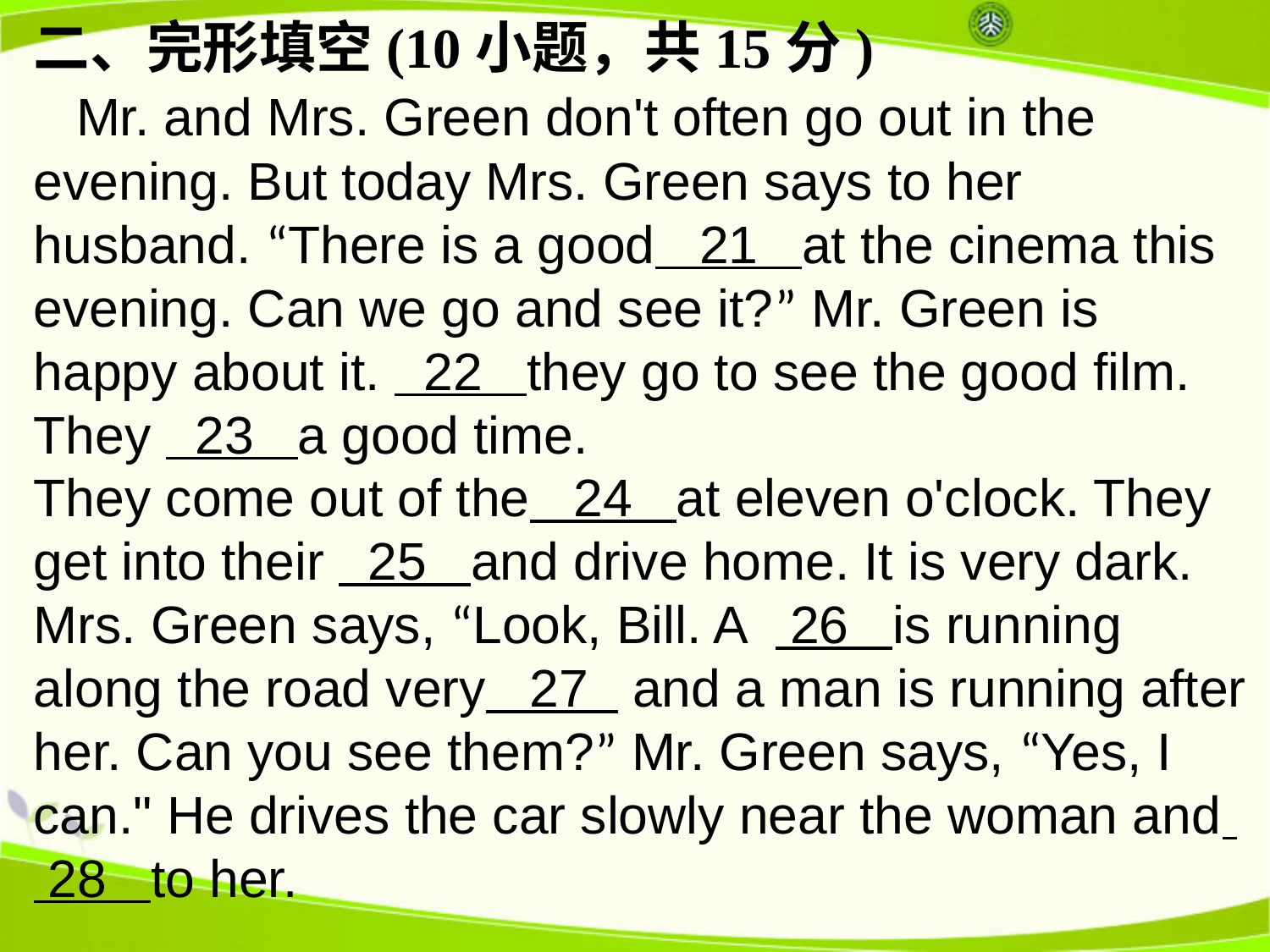

二、完形填空(10小题，共15分)
   Mr. and Mrs. Green don't often go out in the evening. But today Mrs. Green says to her husband. “There is a good   21   at the cinema this evening. Can we go and see it?” Mr. Green is happy about it.   22   they go to see the good film. They   23   a good time.
They come out of the   24   at eleven o'clock. They get into their   25   and drive home. It is very dark. Mrs. Green says, “Look, Bill. A   26   is running along the road very   27   and a man is running after her. Can you see them?” Mr. Green says, “Yes, I can." He drives the car slowly near the woman and   28   to her.